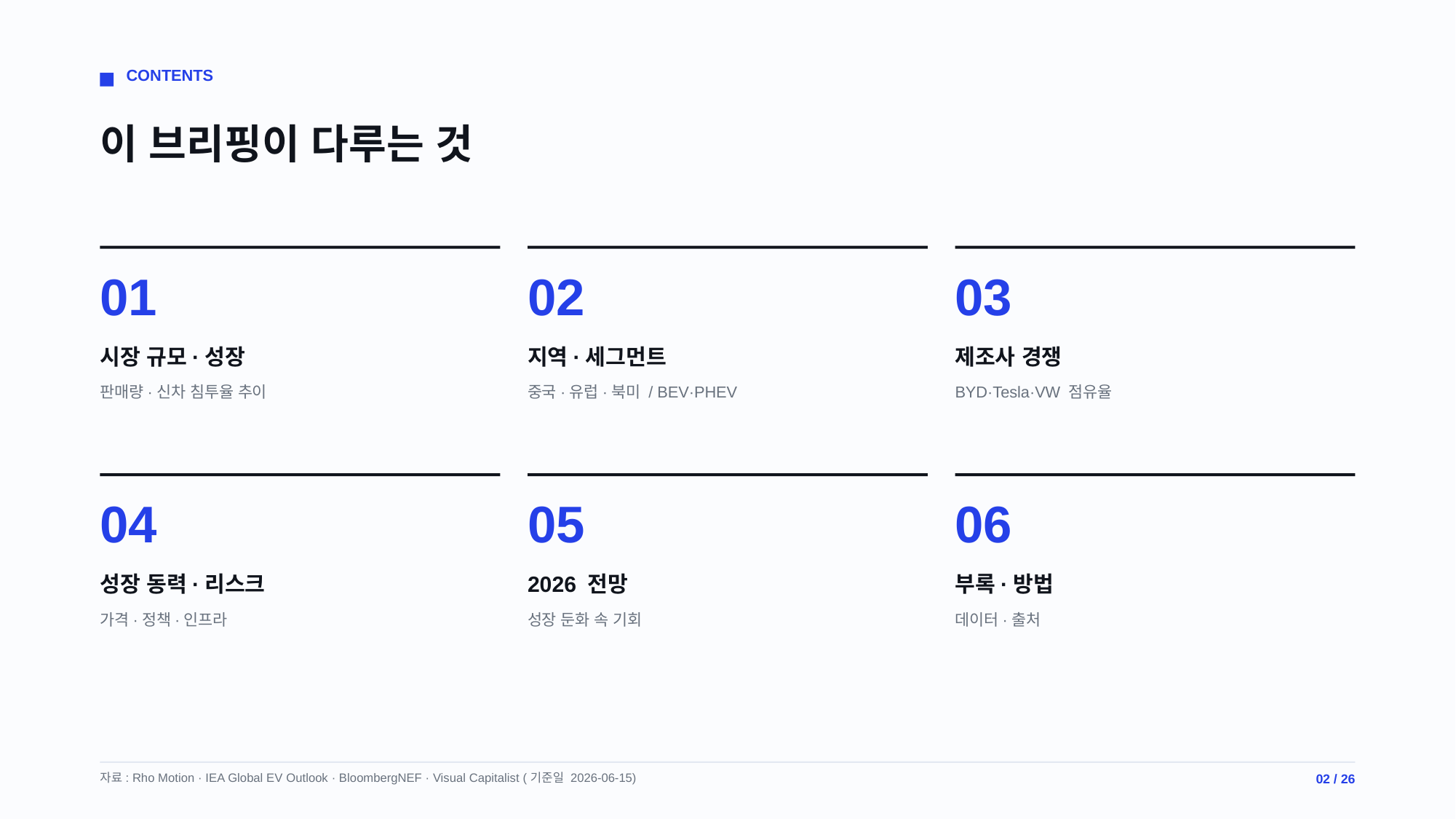

CONTENTS

이 브리핑이 다루는 것

01
02
03
시장 규모·성장
지역·세그먼트
제조사 경쟁
판매량·신차 침투율 추이
중국·유럽·북미 / BEV·PHEV
BYD·Tesla·VW 점유율

04
05
06
성장 동력·리스크
2026 전망
부록·방법
가격·정책·인프라
성장 둔화 속 기회
데이터·출처

자료: Rho Motion · IEA Global EV Outlook · BloombergNEF · Visual Capitalist (기준일 2026-06-15)
02 / 26